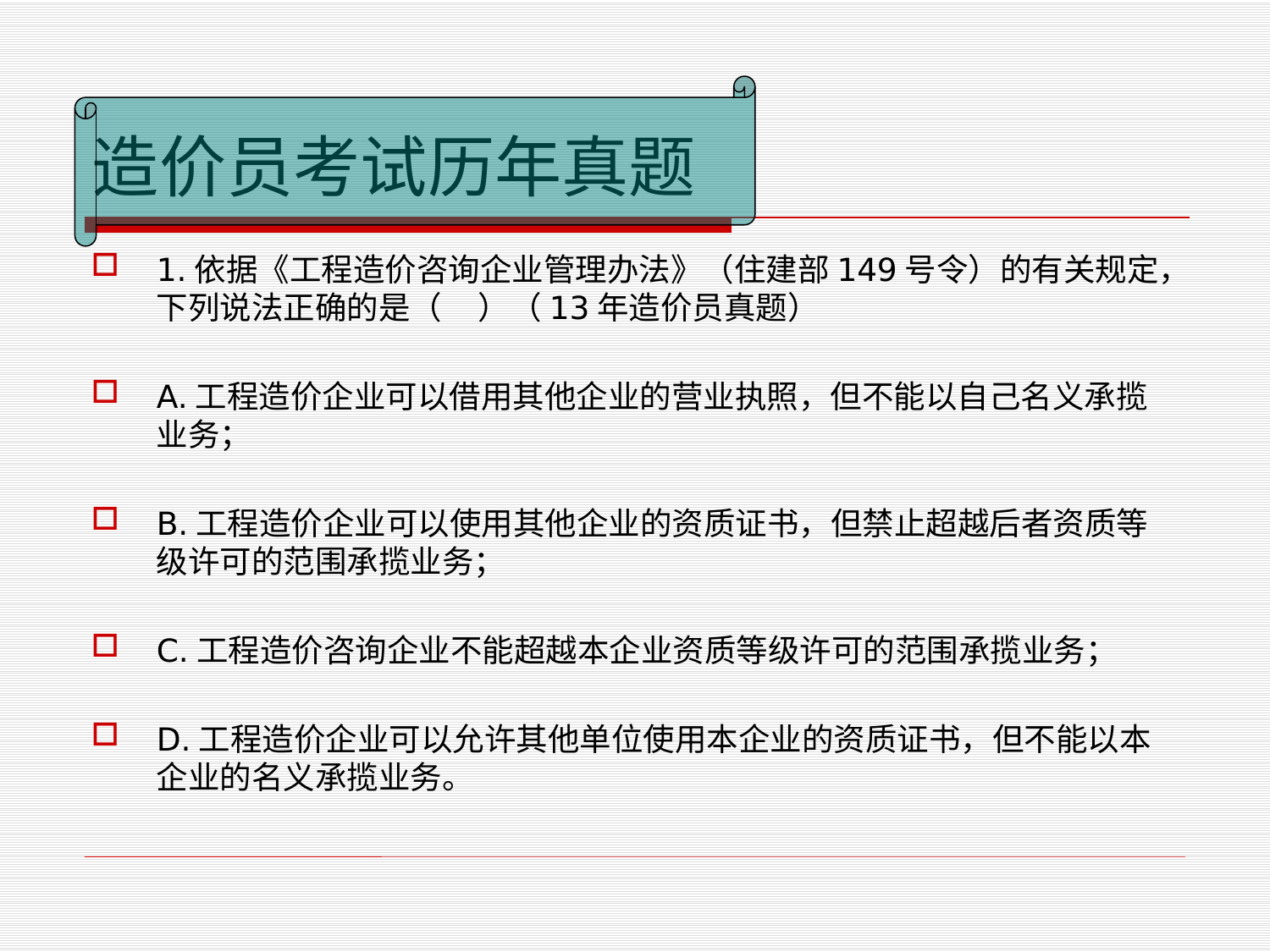

# 造价员考试历年真题

1.依据《工程造价咨询企业管理办法》（住建部149号令）的有关规定，下列说法正确的是（     ）（13年造价员真题）

A.工程造价企业可以借用其他企业的营业执照，但不能以自己名义承揽业务；

B.工程造价企业可以使用其他企业的资质证书，但禁止超越后者资质等级许可的范围承揽业务；

C.工程造价咨询企业不能超越本企业资质等级许可的范围承揽业务；

D.工程造价企业可以允许其他单位使用本企业的资质证书，但不能以本企业的名义承揽业务。